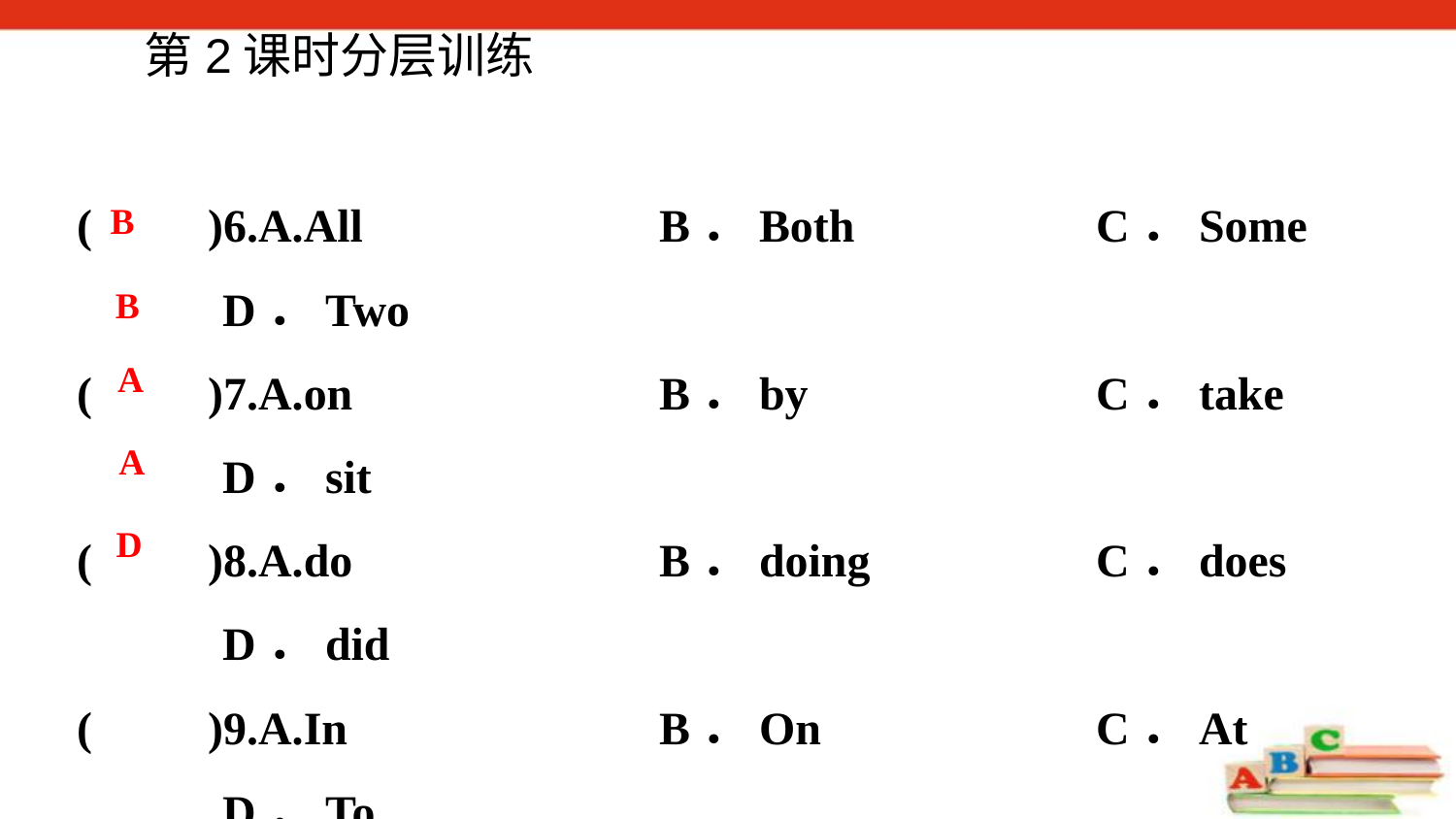

第2课时分层训练
(　　)6.A.All  		B．Both		C．Some  		D．Two
(　　)7.A.on  		B．by  		C．take  		D．sit
(　　)8.A.do  		B．doing		C．does  		D．did
(　　)9.A.In  		B．On  		C．At  		D．To
(　　)10.A.and  		B．for		C．of  		D．with
B
B
A
A
D